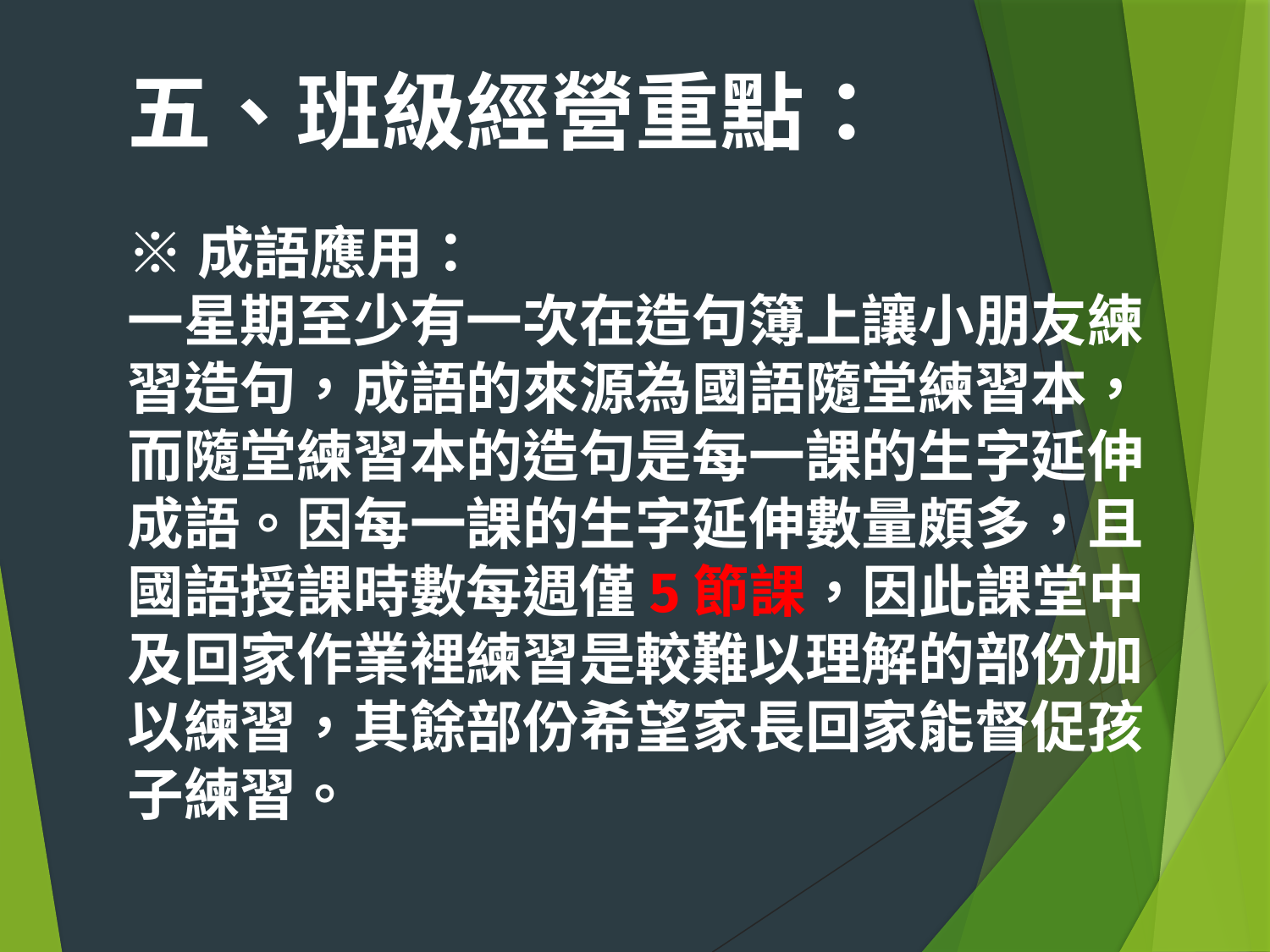

五、班級經營重點：
※成語應用：
一星期至少有一次在造句簿上讓小朋友練習造句，成語的來源為國語隨堂練習本，而隨堂練習本的造句是每一課的生字延伸成語。因每一課的生字延伸數量頗多，且國語授課時數每週僅5節課，因此課堂中及回家作業裡練習是較難以理解的部份加以練習，其餘部份希望家長回家能督促孩子練習。